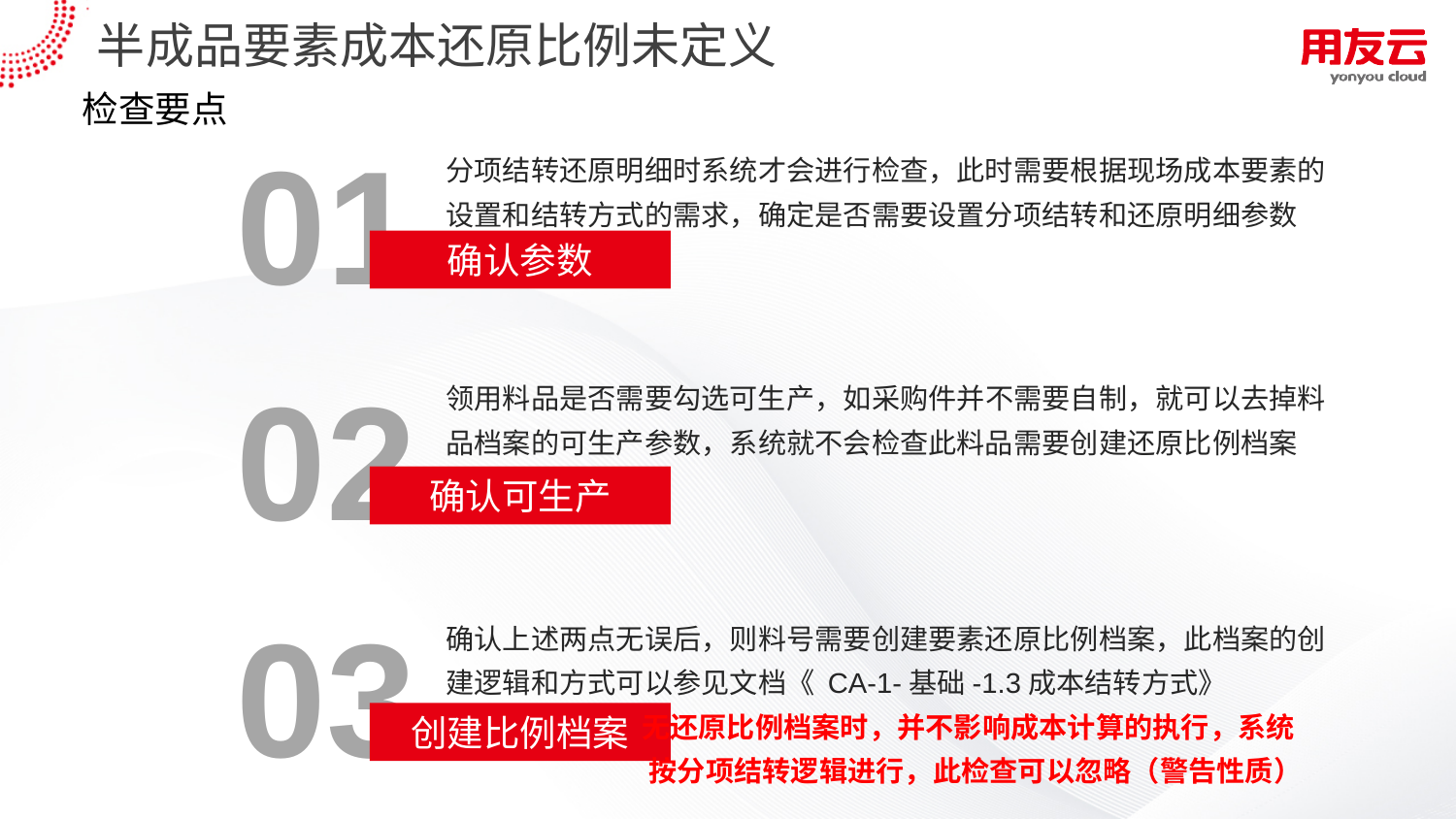

# 半成品要素成本还原比例未定义
检查要点
01
分项结转还原明细时系统才会进行检查，此时需要根据现场成本要素的设置和结转方式的需求，确定是否需要设置分项结转和还原明细参数
确认参数
02
领用料品是否需要勾选可生产，如采购件并不需要自制，就可以去掉料品档案的可生产参数，系统就不会检查此料品需要创建还原比例档案
确认可生产
03
确认上述两点无误后，则料号需要创建要素还原比例档案，此档案的创建逻辑和方式可以参见文档《 CA-1-基础-1.3成本结转方式》
                              无还原比例档案时，并不影响成本计算的执行，系统
                              按分项结转逻辑进行，此检查可以忽略（警告性质）
创建比例档案